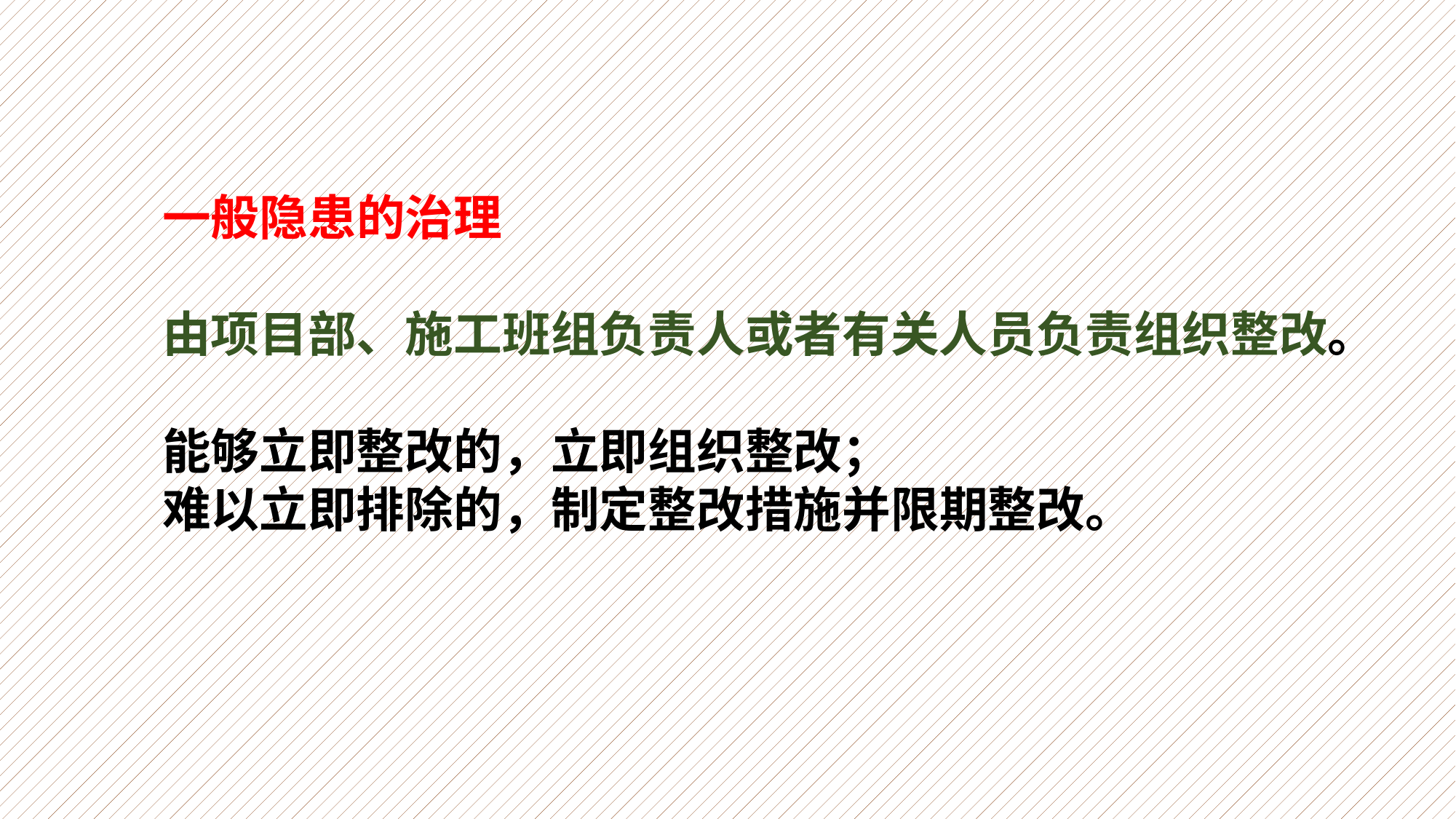

一般隐患的治理

由项目部、施工班组负责人或者有关人员负责组织整改。

能够立即整改的，立即组织整改；
难以立即排除的，制定整改措施并限期整改。